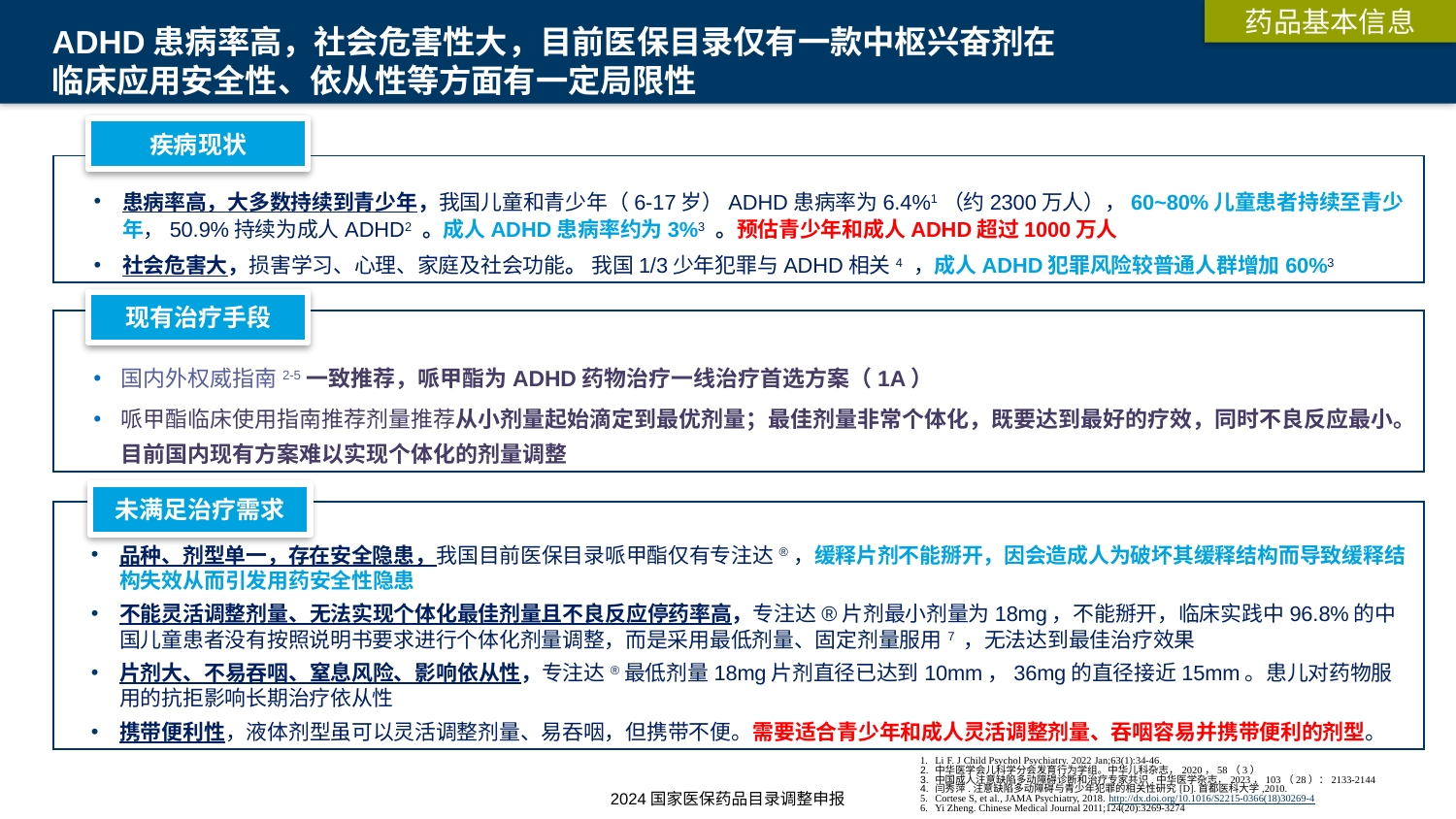

药品基本信息
# ADHD患病率高，社会危害性大，目前医保目录仅有一款中枢兴奋剂在临床应用安全性、依从性等方面有一定局限性
疾病现状

患病率高，大多数持续到青少年，我国儿童和青少年（6-17岁）ADHD患病率为6.4%1（约2300万人），60~80%儿童患者持续至青少年，50.9%持续为成人ADHD2 。成人ADHD患病率约为3%3 。预估青少年和成人ADHD超过1000万人
社会危害大，损害学习、心理、家庭及社会功能。 我国1/3少年犯罪与ADHD相关4 ，成人ADHD犯罪风险较普通人群增加60%3
现有治疗手段

国内外权威指南2-5一致推荐，哌甲酯为ADHD药物治疗一线治疗首选方案（1A）
哌甲酯临床使用指南推荐剂量推荐从小剂量起始滴定到最优剂量；最佳剂量非常个体化，既要达到最好的疗效，同时不良反应最小。  目前国内现有方案难以实现个体化的剂量调整
未满足治疗需求

品种、剂型单一，存在安全隐患，我国目前医保目录哌甲酯仅有专注达®，缓释片剂不能掰开，因会造成人为破坏其缓释结构而导致缓释结构失效从而引发用药安全性隐患
不能灵活调整剂量、无法实现个体化最佳剂量且不良反应停药率高，专注达®片剂最小剂量为18mg，不能掰开，临床实践中96.8%的中国儿童患者没有按照说明书要求进行个体化剂量调整，而是采用最低剂量、固定剂量服用7 ，无法达到最佳治疗效果
片剂大、不易吞咽、窒息风险、影响依从性，专注达®最低剂量18mg片剂直径已达到10mm，36mg的直径接近15mm。患儿对药物服用的抗拒影响长期治疗依从性
携带便利性，液体剂型虽可以灵活调整剂量、易吞咽，但携带不便。需要适合青少年和成人灵活调整剂量、吞咽容易并携带便利的剂型。
Li F. J Child Psychol Psychiatry. 2022 Jan;63(1):34-46.
中华医学会儿科学分会发育行为学组。中华儿科杂志，2020，58（3）
中国成人注意缺陷多动障碍诊断和治疗专家共识.中华医学杂志，2023，103（28）：2133-2144
闫秀萍.注意缺陷多动障碍与青少年犯罪的相关性研究[D].首都医科大学,2010.
Cortese S, et al., JAMA Psychiatry, 2018. http://dx.doi.org/10.1016/S2215-0366(18)30269-4
Yi Zheng. Chinese Medical Journal 2011;124(20):3269-3274